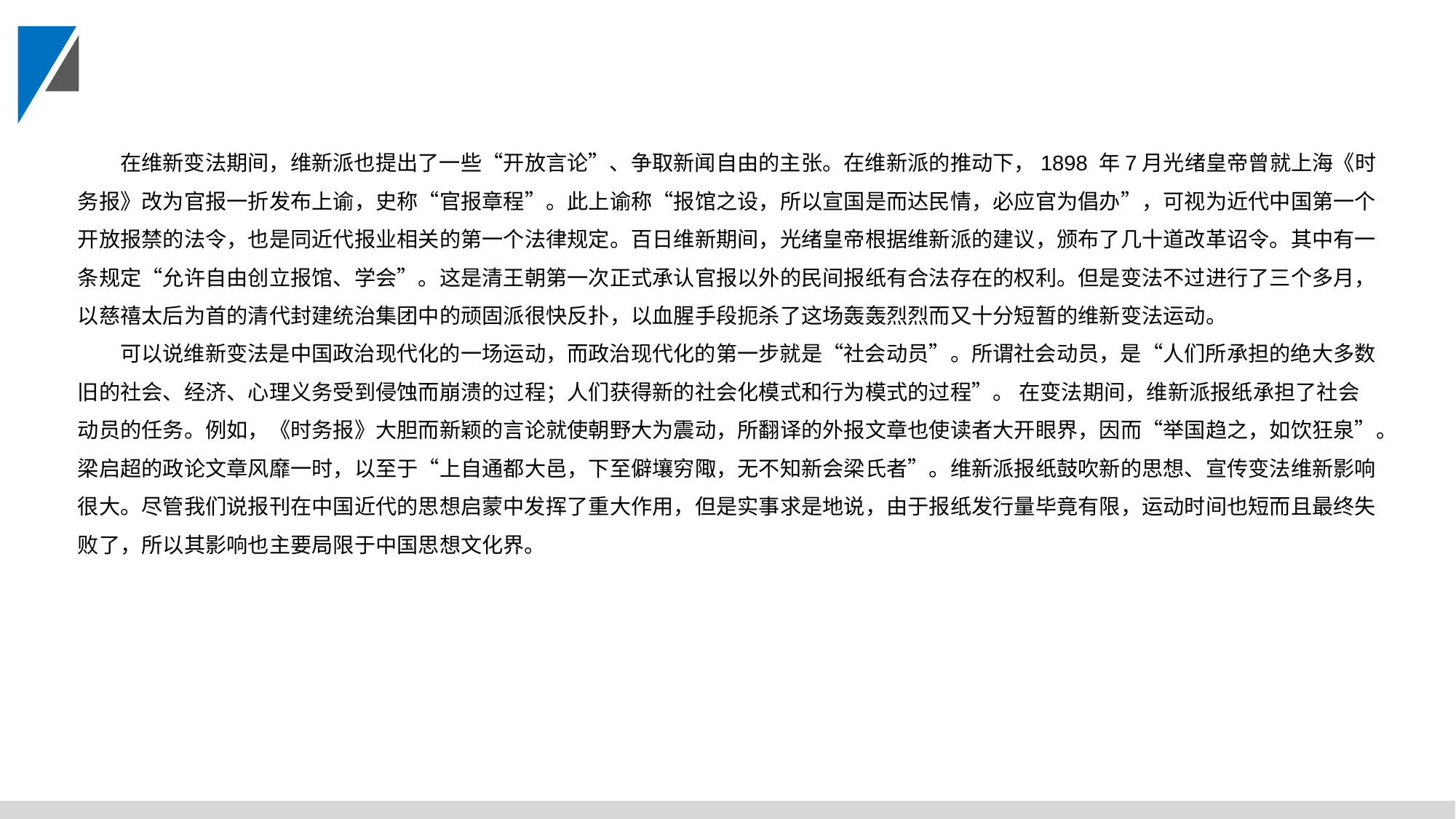

在维新变法期间，维新派也提出了一些“开放言论”、争取新闻自由的主张。在维新派的推动下，1898 年7月光绪皇帝曾就上海《时务报》改为官报一折发布上谕，史称“官报章程”。此上谕称“报馆之设，所以宣国是而达民情，必应官为倡办”，可视为近代中国第一个开放报禁的法令，也是同近代报业相关的第一个法律规定。百日维新期间，光绪皇帝根据维新派的建议，颁布了几十道改革诏令。其中有一条规定“允许自由创立报馆、学会”。这是清王朝第一次正式承认官报以外的民间报纸有合法存在的权利。但是变法不过进行了三个多月，以慈禧太后为首的清代封建统治集团中的顽固派很快反扑，以血腥手段扼杀了这场轰轰烈烈而又十分短暂的维新变法运动。
可以说维新变法是中国政治现代化的一场运动，而政治现代化的第一步就是“社会动员”。所谓社会动员，是“人们所承担的绝大多数旧的社会、经济、心理义务受到侵蚀而崩溃的过程；人们获得新的社会化模式和行为模式的过程”。 在变法期间，维新派报纸承担了社会动员的任务。例如，《时务报》大胆而新颖的言论就使朝野大为震动，所翻译的外报文章也使读者大开眼界，因而“举国趋之，如饮狂泉”。梁启超的政论文章风靡一时，以至于“上自通都大邑，下至僻壤穷陬，无不知新会梁氏者”。维新派报纸鼓吹新的思想、宣传变法维新影响很大。尽管我们说报刊在中国近代的思想启蒙中发挥了重大作用，但是实事求是地说，由于报纸发行量毕竟有限，运动时间也短而且最终失败了，所以其影响也主要局限于中国思想文化界。